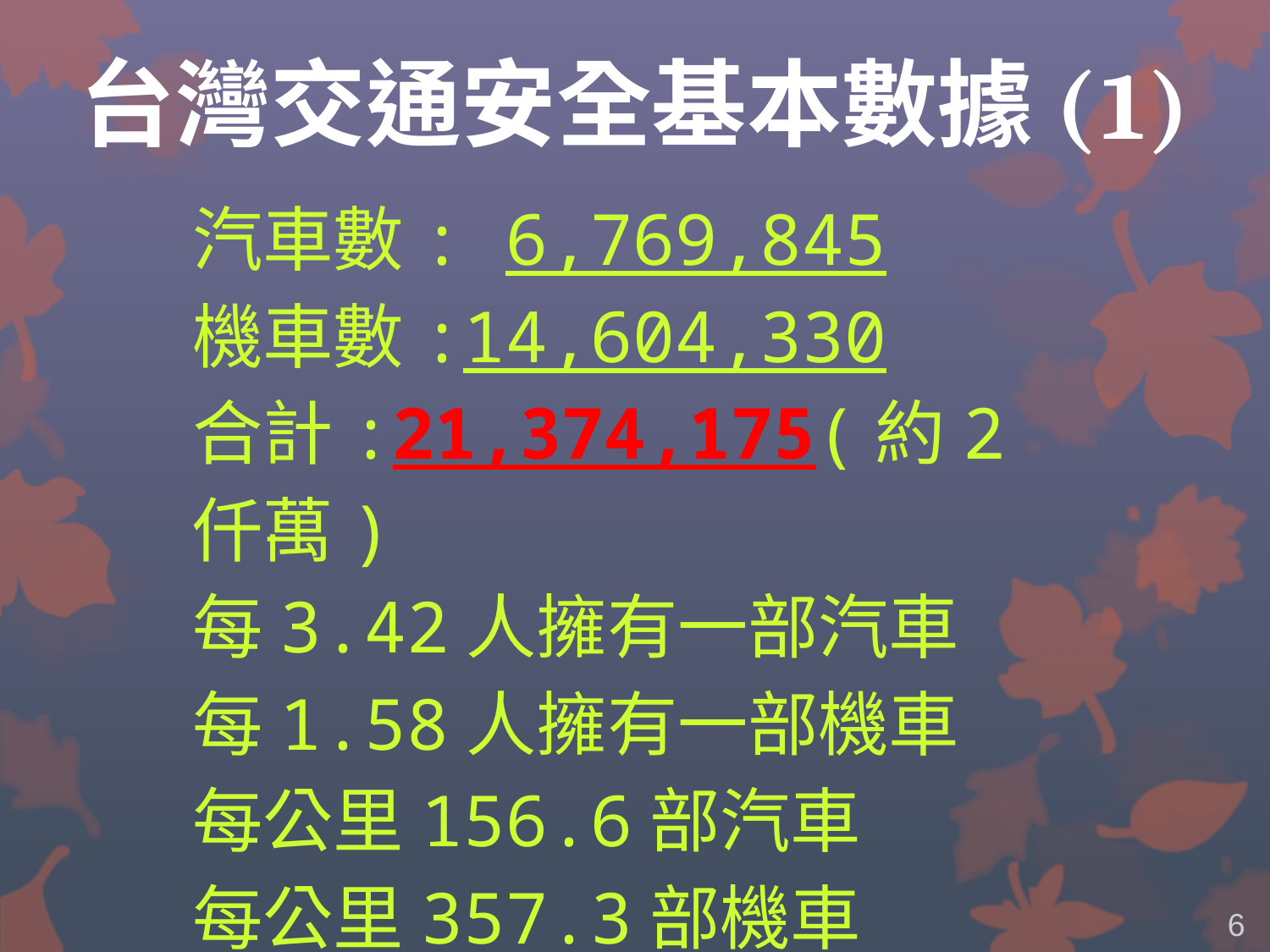

台灣交通安全基本數據(1)
汽車數: 6,769,845
機車數:14,604,330
合計:21,374,175(約2仟萬)
每3.42人擁有一部汽車
每1.58人擁有一部機車
每公里156.6部汽車
每公里357.3部機車
6